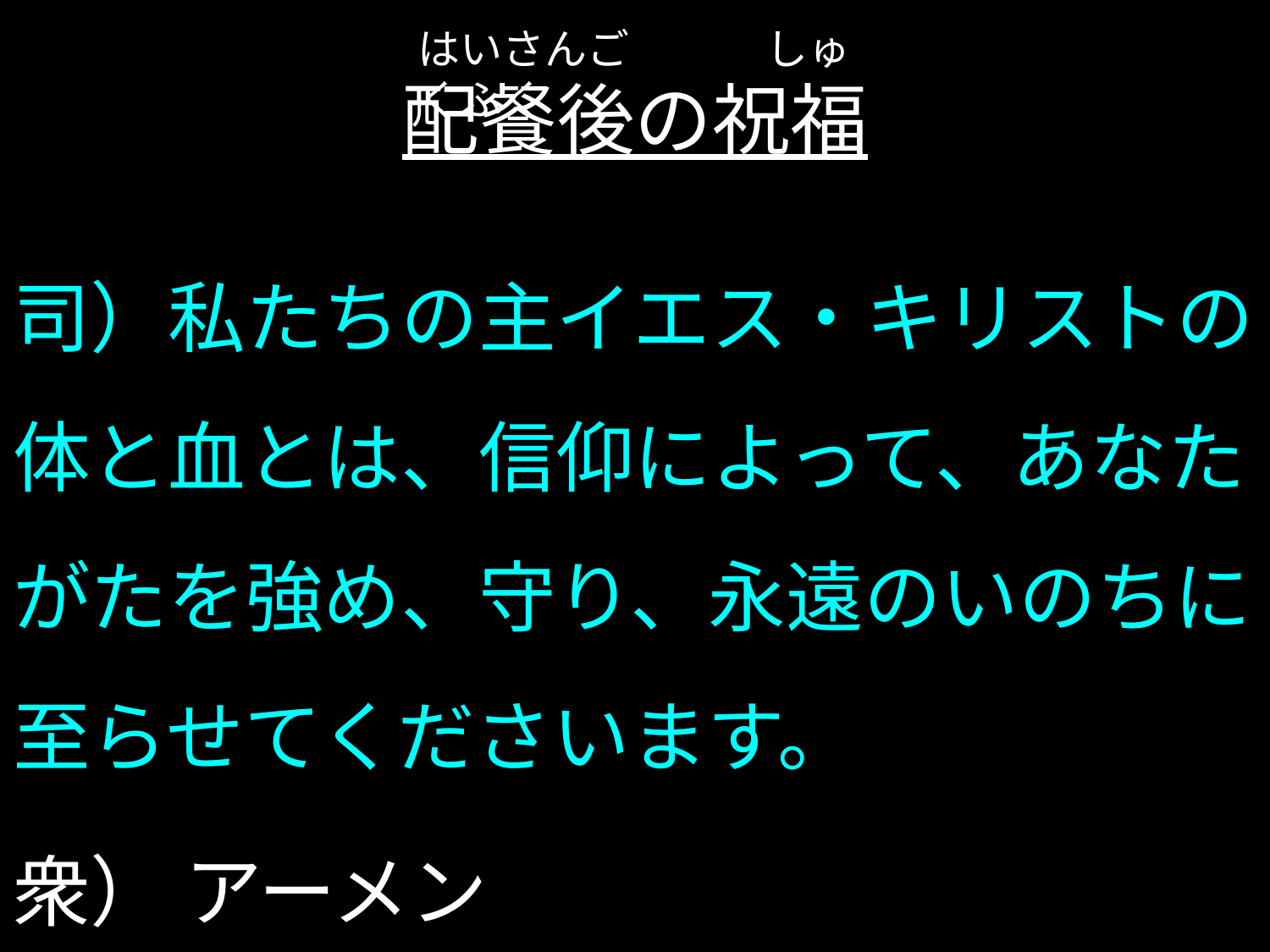

はいさんご　　　 しゅくふく
# 配餐後の祝福
司）私たちの主イエス・キリストの体と血とは、信仰によって、あなたがたを強め、守り、永遠のいのちに至らせてくださいます。
衆） アーメン